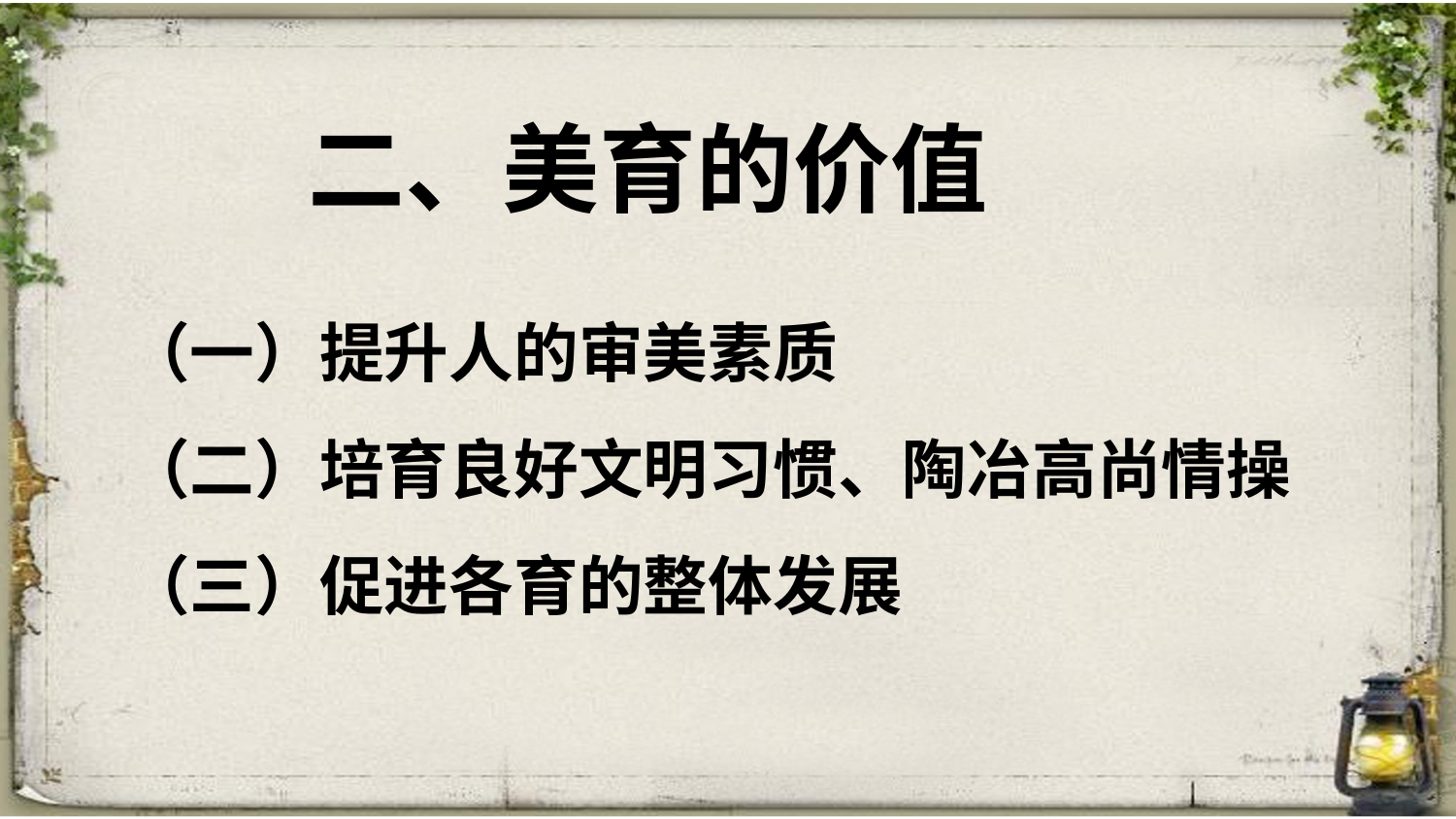

二、美育的价值
（一）提升人的审美素质
（二）培育良好文明习惯、陶冶高尚情操
（三）促进各育的整体发展